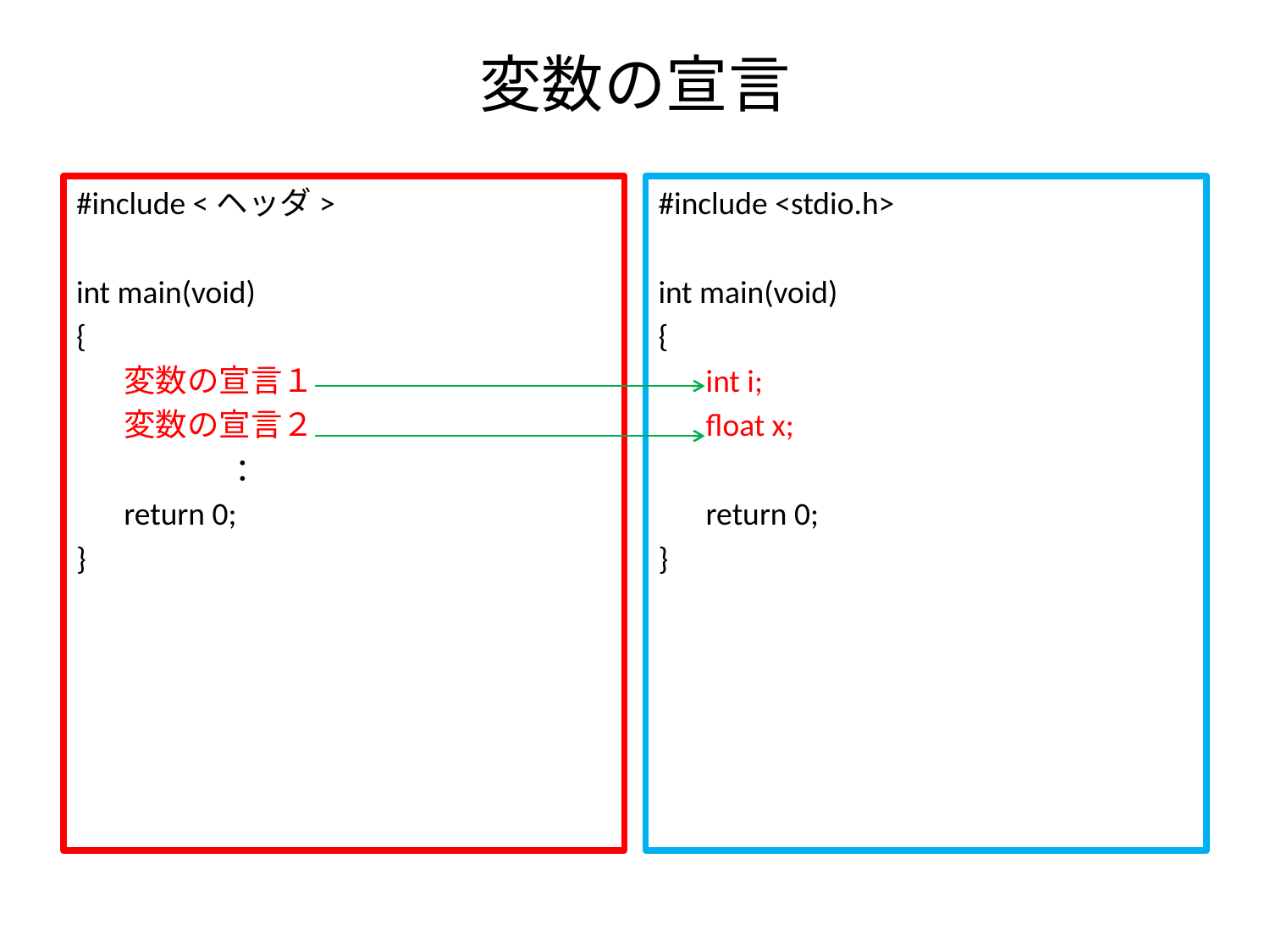

# 変数の宣言
#include <ヘッダ>

int main(void)
{
	変数の宣言１
	変数の宣言２
　　　　　：
	return 0;
}
#include <stdio.h>

int main(void)
{
	int i;
	float x;

	return 0;
}